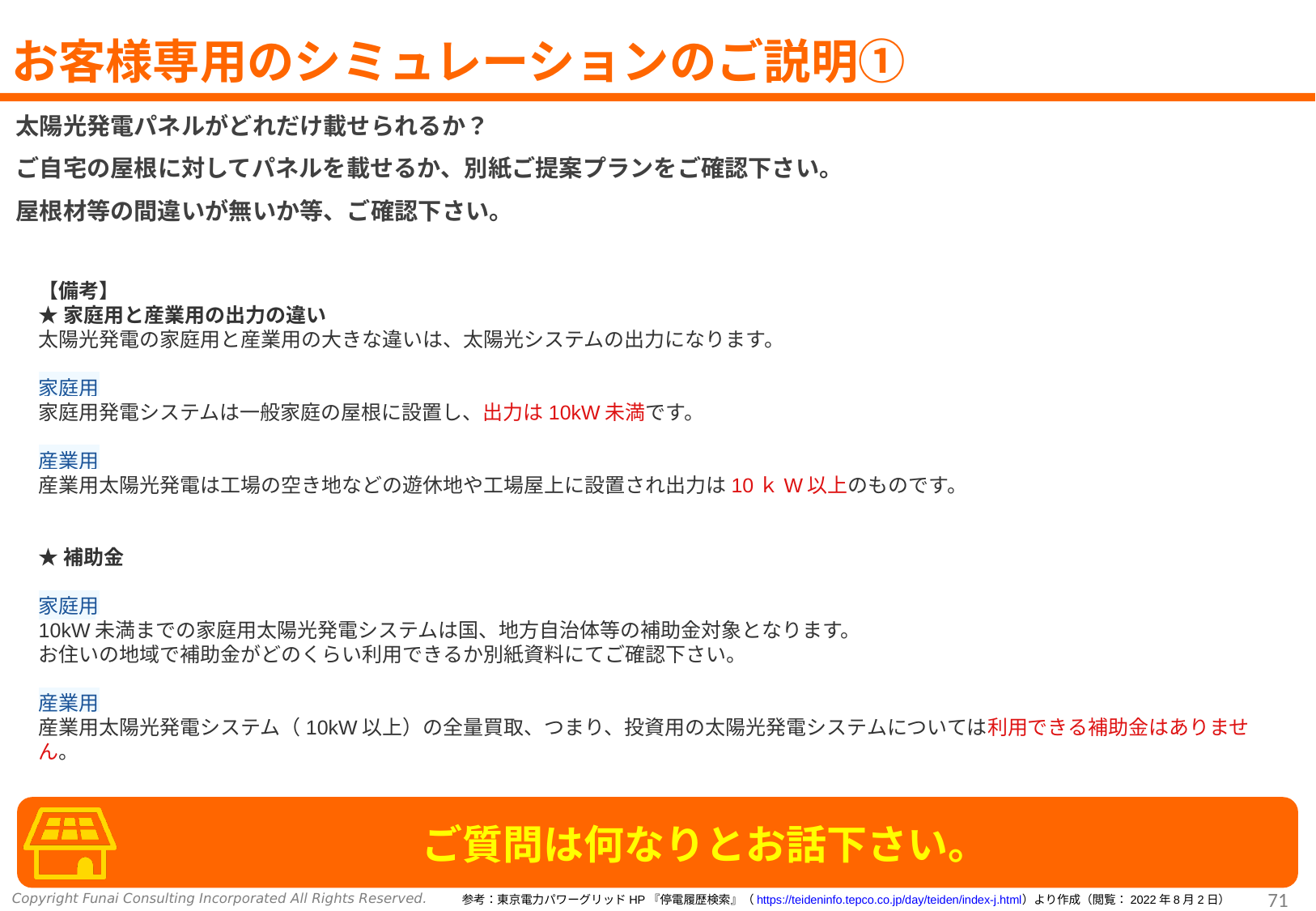

# お客様専用のシミュレーションのご説明①
太陽光発電パネルがどれだけ載せられるか？
ご自宅の屋根に対してパネルを載せるか、別紙ご提案プランをご確認下さい。
屋根材等の間違いが無いか等、ご確認下さい。
【備考】
★家庭用と産業用の出力の違い
太陽光発電の家庭用と産業用の大きな違いは、太陽光システムの出力になります。

家庭用
家庭用発電システムは一般家庭の屋根に設置し、出力は10kW未満です。

産業用
産業用太陽光発電は工場の空き地などの遊休地や工場屋上に設置され出力は10ｋW以上のものです。

★補助金

家庭用
10kW未満までの家庭用太陽光発電システムは国、地方自治体等の補助金対象となります。
お住いの地域で補助金がどのくらい利用できるか別紙資料にてご確認下さい。

産業用
産業用太陽光発電システム（10kW以上）の全量買取、つまり、投資用の太陽光発電システムについては利用できる補助金はありません。

ご質問は何なりとお話下さい。
参考：東京電力パワーグリッドHP『停電履歴検索』（https://teideninfo.tepco.co.jp/day/teiden/index-j.html）より作成（閲覧：2022年8月2日）